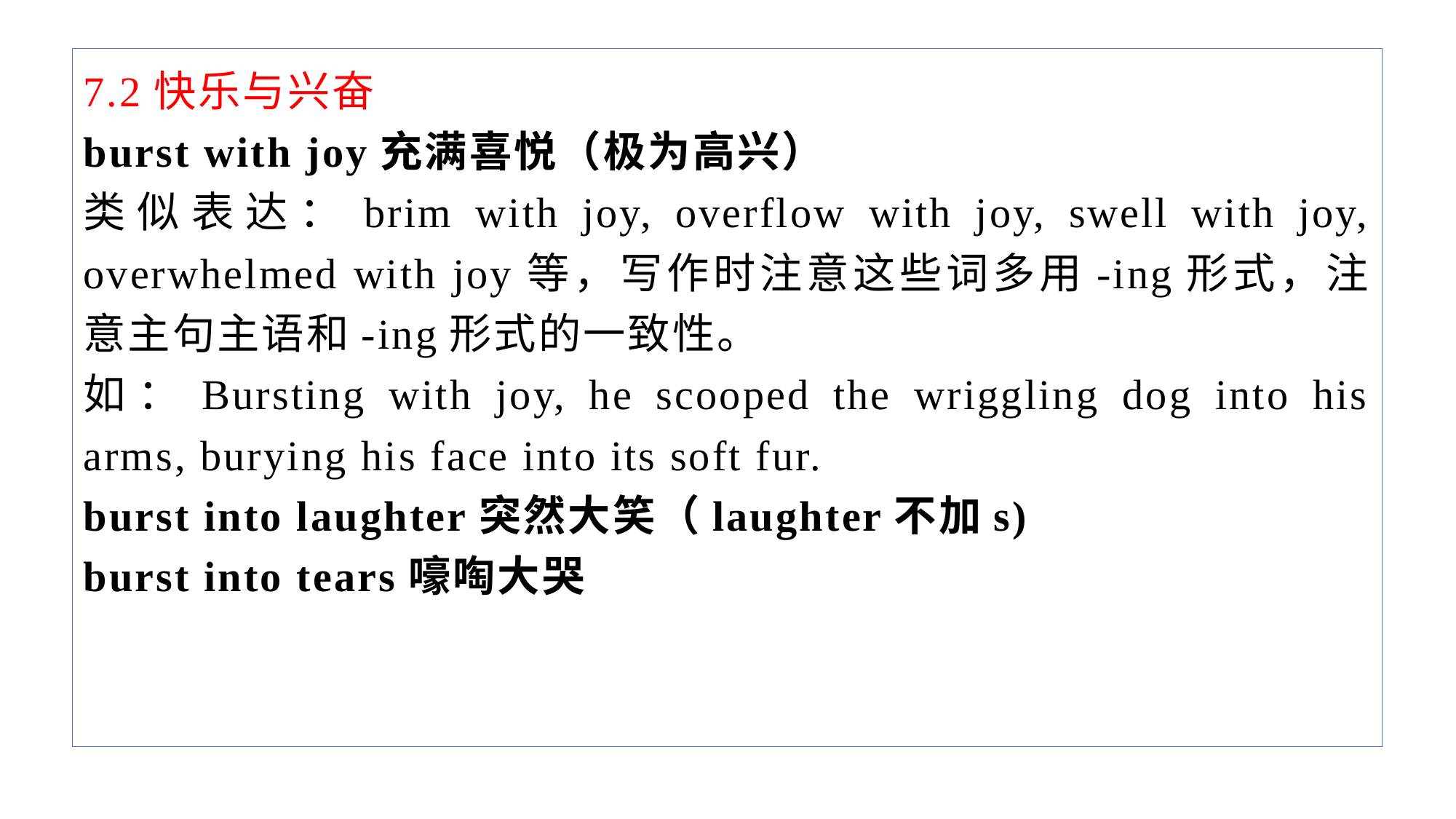

7.2快乐与兴奋
burst with joy充满喜悦（极为高兴）
类似表达：brim with joy, overflow with joy, swell with joy, overwhelmed with joy等，写作时注意这些词多用-ing形式，注意主句主语和-ing形式的一致性。
如：Bursting with joy, he scooped the wriggling dog into his arms, burying his face into its soft fur.
burst into laughter突然大笑（laughter不加s)
burst into tears嚎啕大哭